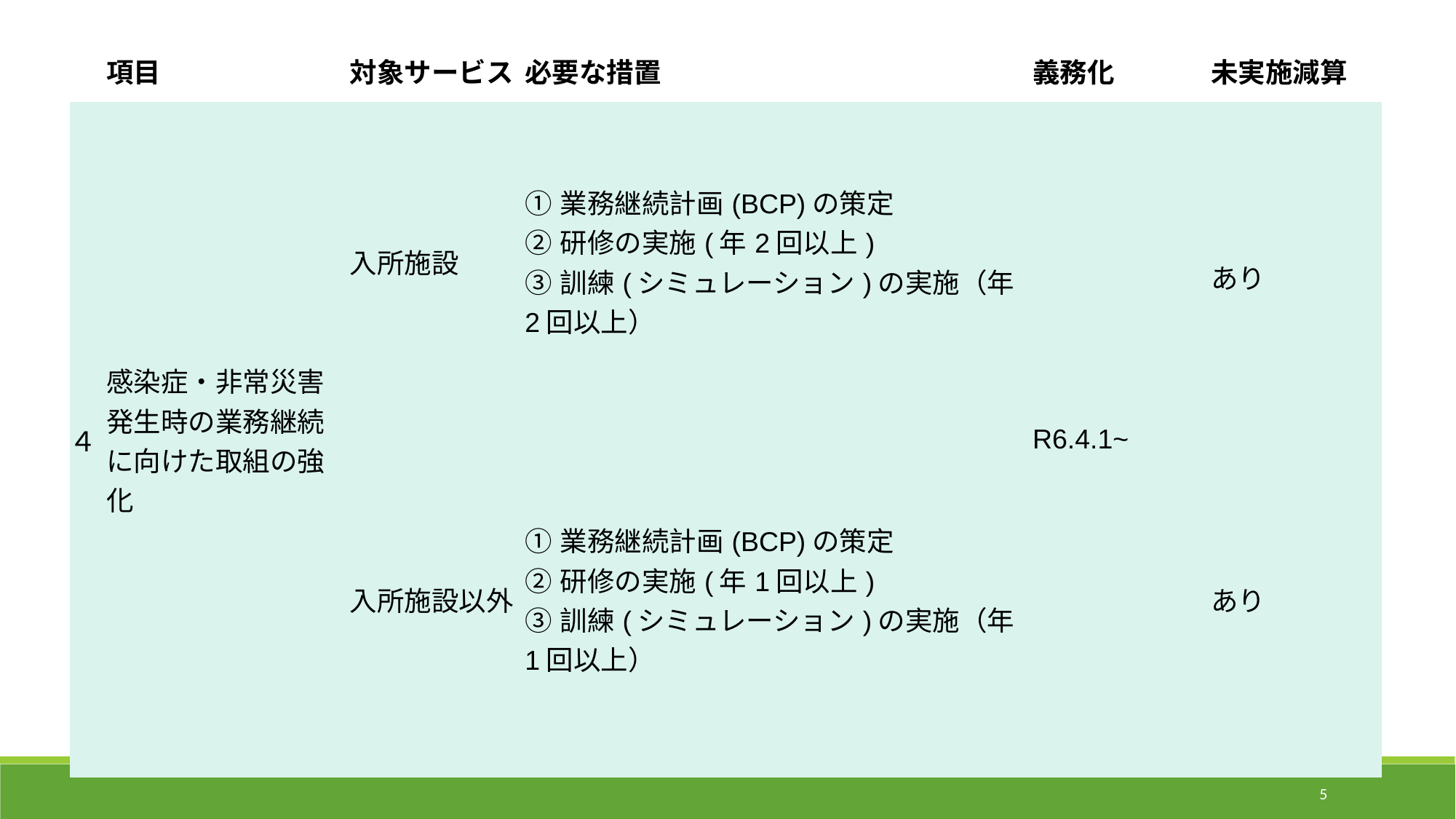

|  | 項目 | 対象サービス | 必要な措置 | 義務化 | 未実施減算 |
| --- | --- | --- | --- | --- | --- |
| ４ | 感染症・非常災害発生時の業務継続 に向けた取組の強化 | 入所施設 | ①業務継続計画(BCP)の策定 ②研修の実施(年2回以上) ③訓練(シミュレーション)の実施（年2回以上） | R6.4.1~ | あり |
|  |  | 入所施設以外 | ①業務継続計画(BCP)の策定 ②研修の実施(年1回以上) ③訓練(シミュレーション)の実施（年1回以上） |  | あり |
5